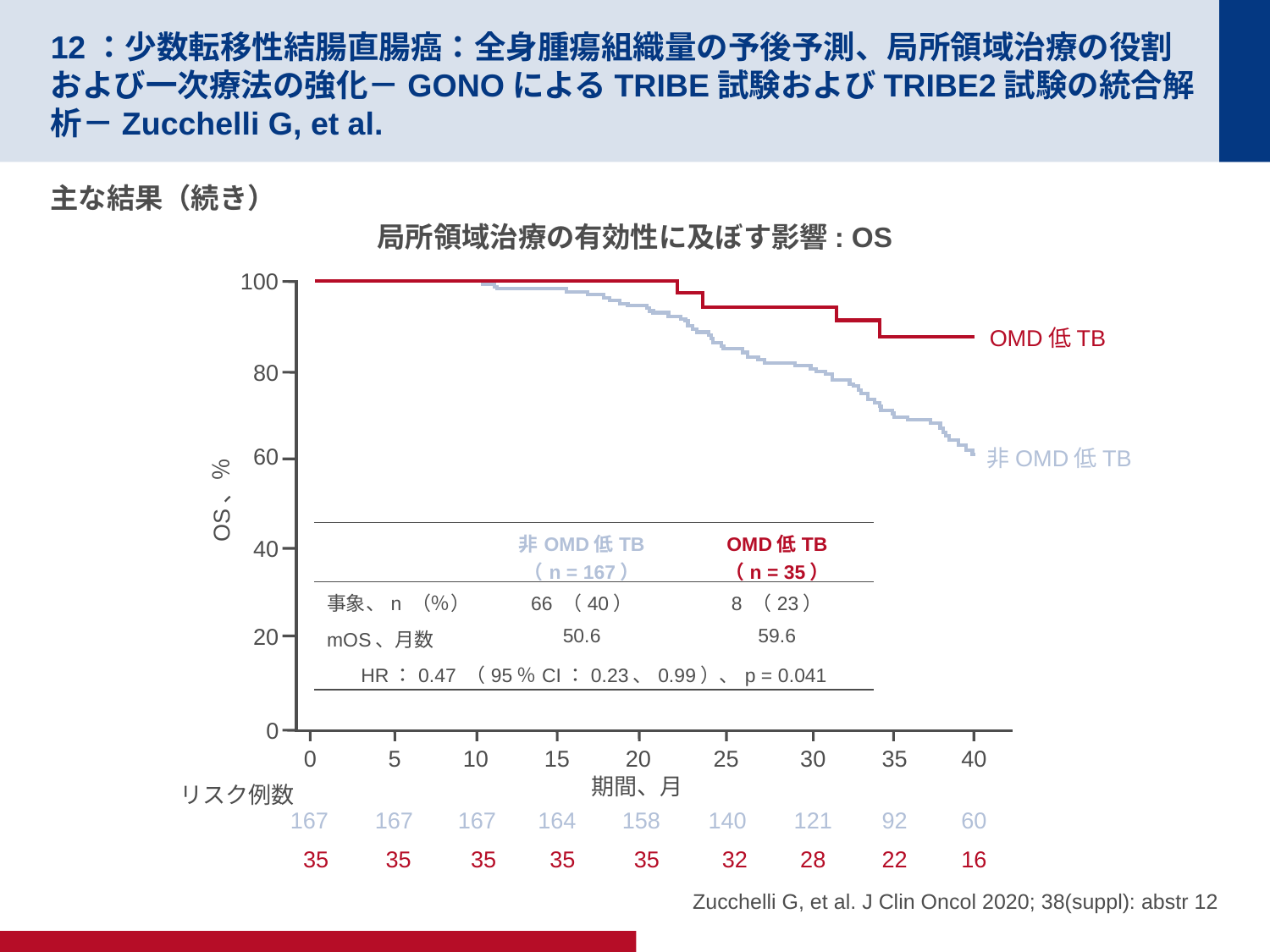

# 12：少数転移性結腸直腸癌：全身腫瘍組織量の予後予測、局所領域治療の役割および一次療法の強化－GONOによるTRIBE試験およびTRIBE2試験の統合解析－Zucchelli G, et al.
主な結果（続き）
局所領域治療の有効性に及ぼす影響: OS
100

OMD低TB
80

60
非OMD低TB

OS、％
|  | 非OMD低TB （n = 167） | OMD低TB （n = 35） |
| --- | --- | --- |
| 事象、n （％） | 66 （40） | 8 （23） |
| mOS、月数 | 50.6 | 59.6 |
| HR：0.47 （95％CI：0.23、0.99）、p = 0.041 |  |  |
40

20

0

0
5
10
15
20
25
30
35
40
期間、月
リスク例数
167
167
167
164
158
140
121
92
60
 35
 35
 35
 35
 35
 32
28
22
16
Zucchelli G, et al. J Clin Oncol 2020; 38(suppl): abstr 12